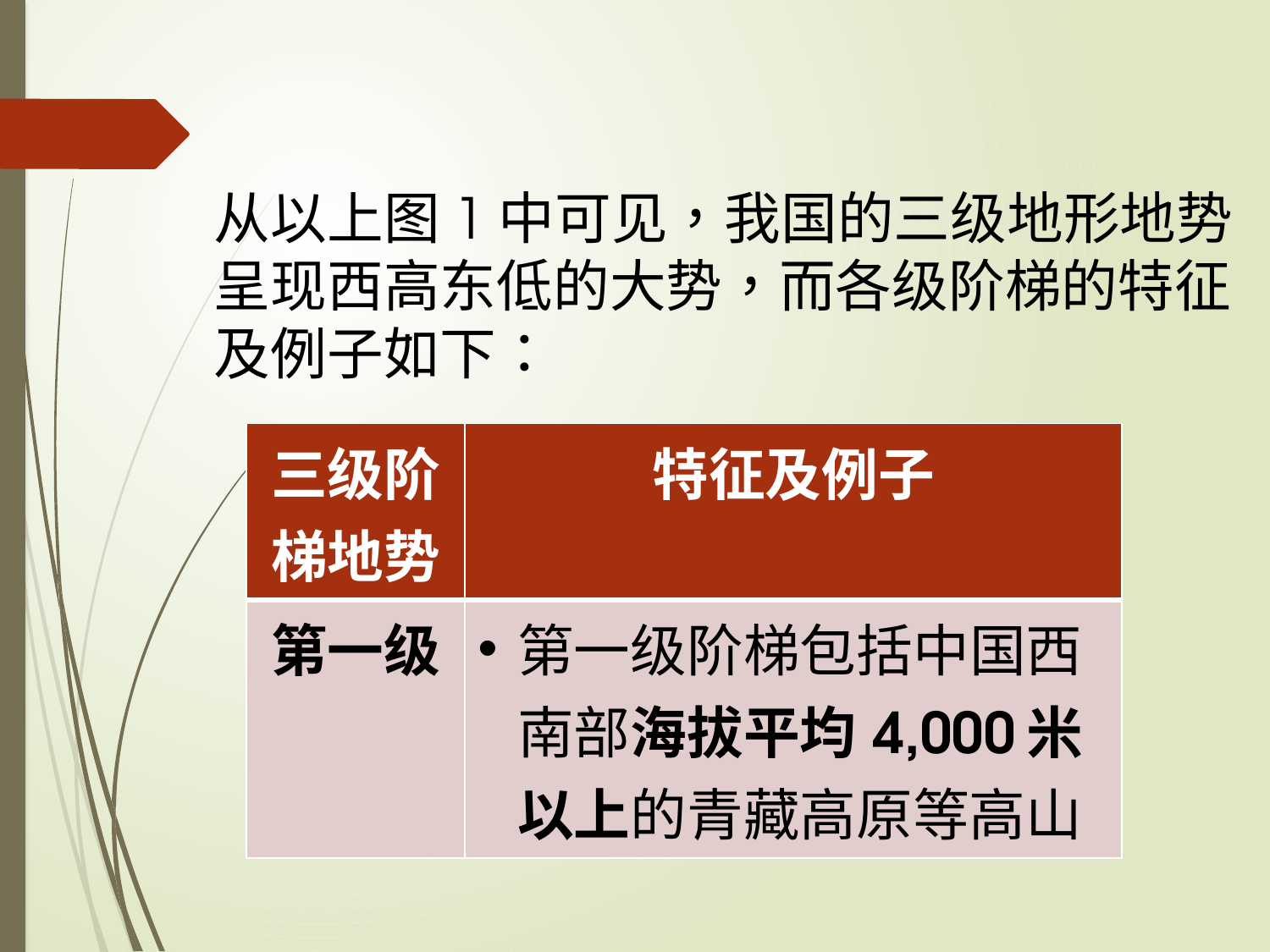

从以上图1中可见，我国的三级地形地势呈现西高东低的大势，而各级阶梯的特征及例子如下：
| 三级阶梯地势 | 特征及例子 |
| --- | --- |
| 第一级 | 第一级阶梯包括中国西南部海拔平均4,000米以上的青藏高原等高山 |